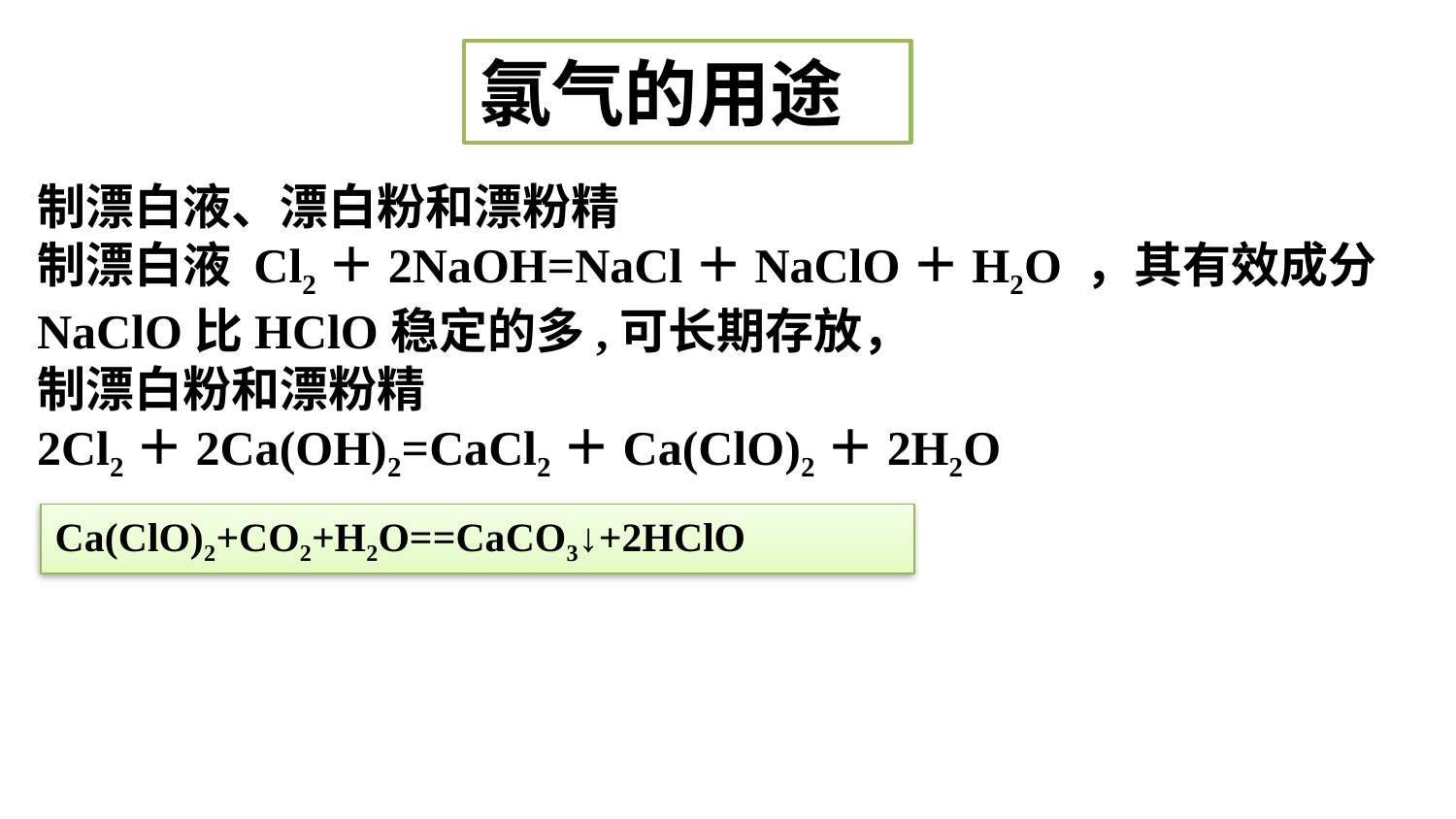

氯气的用途
制漂白液、漂白粉和漂粉精
制漂白液 Cl2＋2NaOH=NaCl＋NaClO＋H2O ，其有效成分NaClO比HClO稳定的多,可长期存放，
制漂白粉和漂粉精
2Cl2＋2Ca(OH)2=CaCl2＋Ca(ClO)2＋2H2O

Ca(ClO)2+CO2+H2O==CaCO3↓+2HClO